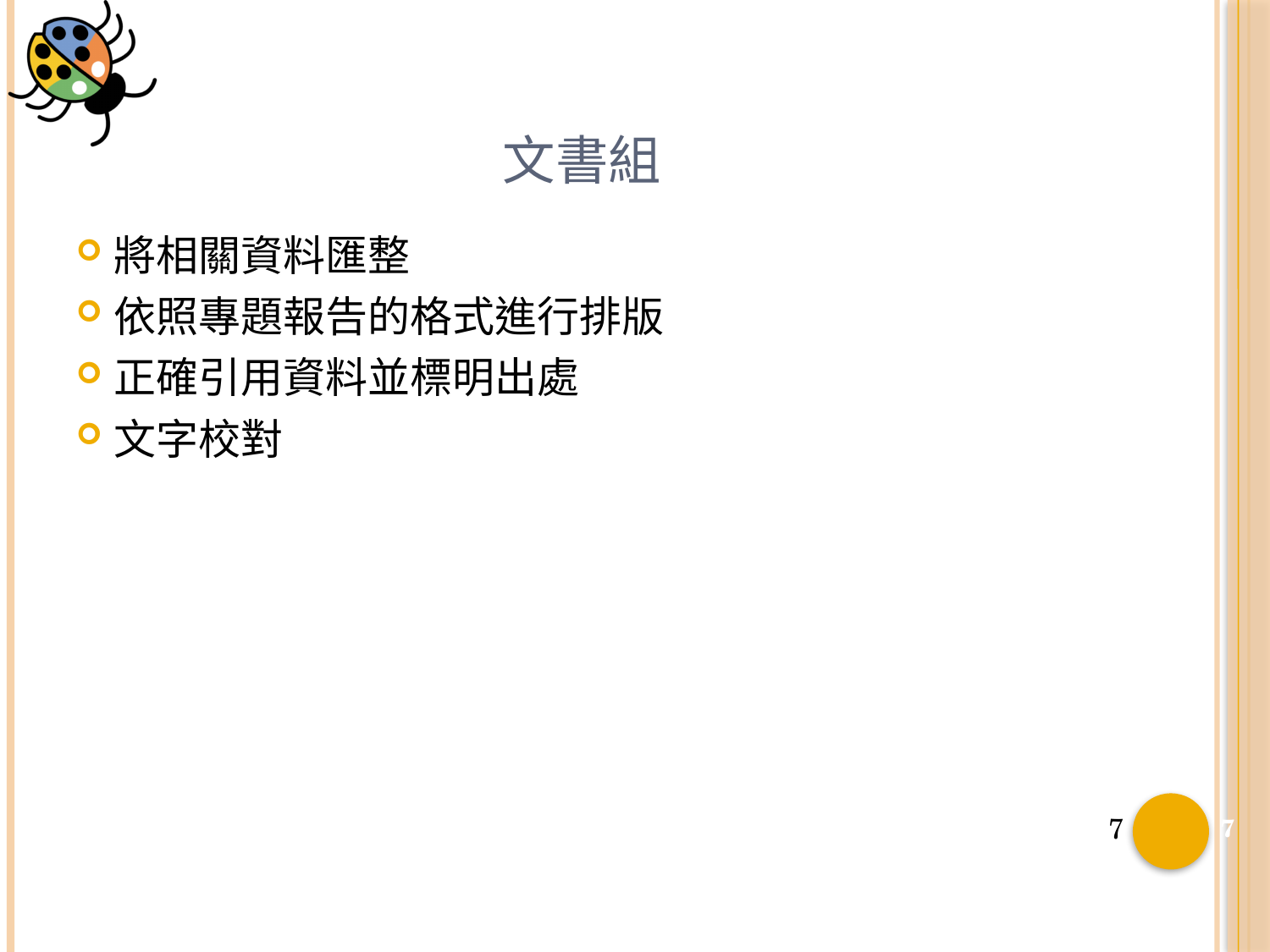

# 文書組
將相關資料匯整
依照專題報告的格式進行排版
正確引用資料並標明出處
文字校對

7